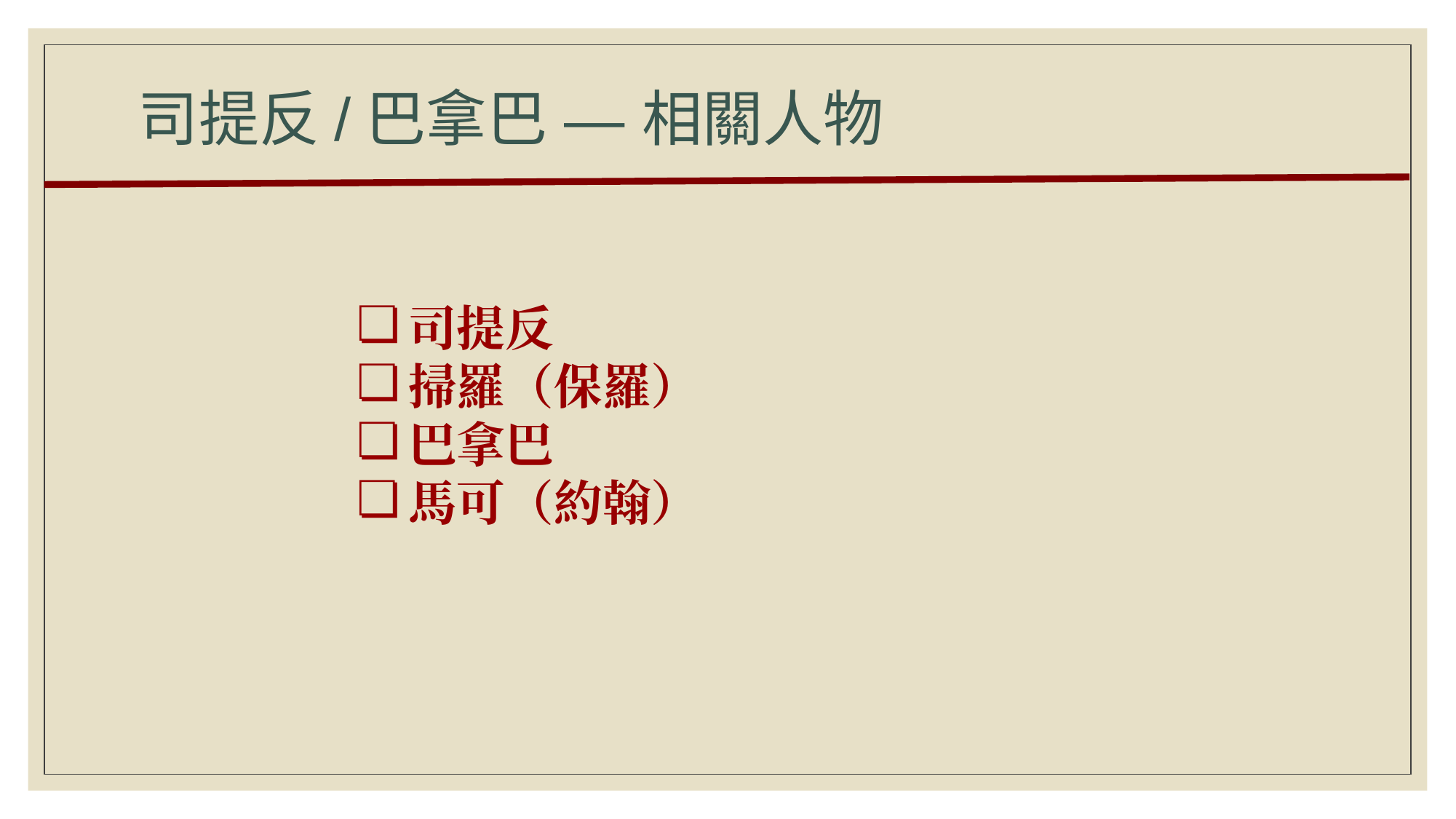

# 司提反/巴拿巴 — 相關人物

司提反
掃羅（保羅）
巴拿巴
馬可（約翰）